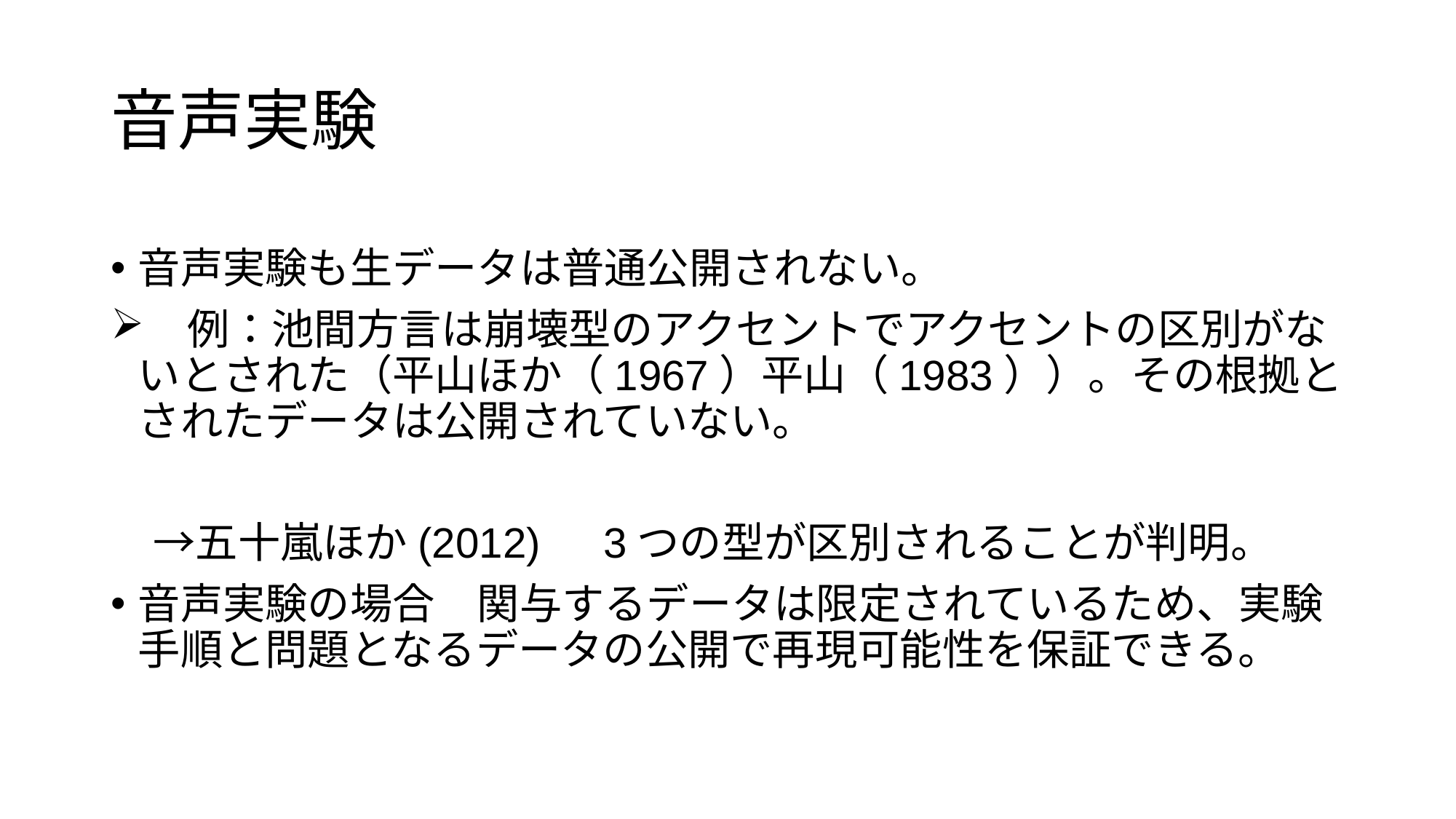

# 音声実験
音声実験も生データは普通公開されない。
　例：池間方言は崩壊型のアクセントでアクセントの区別がないとされた（平山ほか（1967）平山（1983））。その根拠とされたデータは公開されていない。

　→五十嵐ほか(2012)　3つの型が区別されることが判明。
音声実験の場合　関与するデータは限定されているため、実験手順と問題となるデータの公開で再現可能性を保証できる。